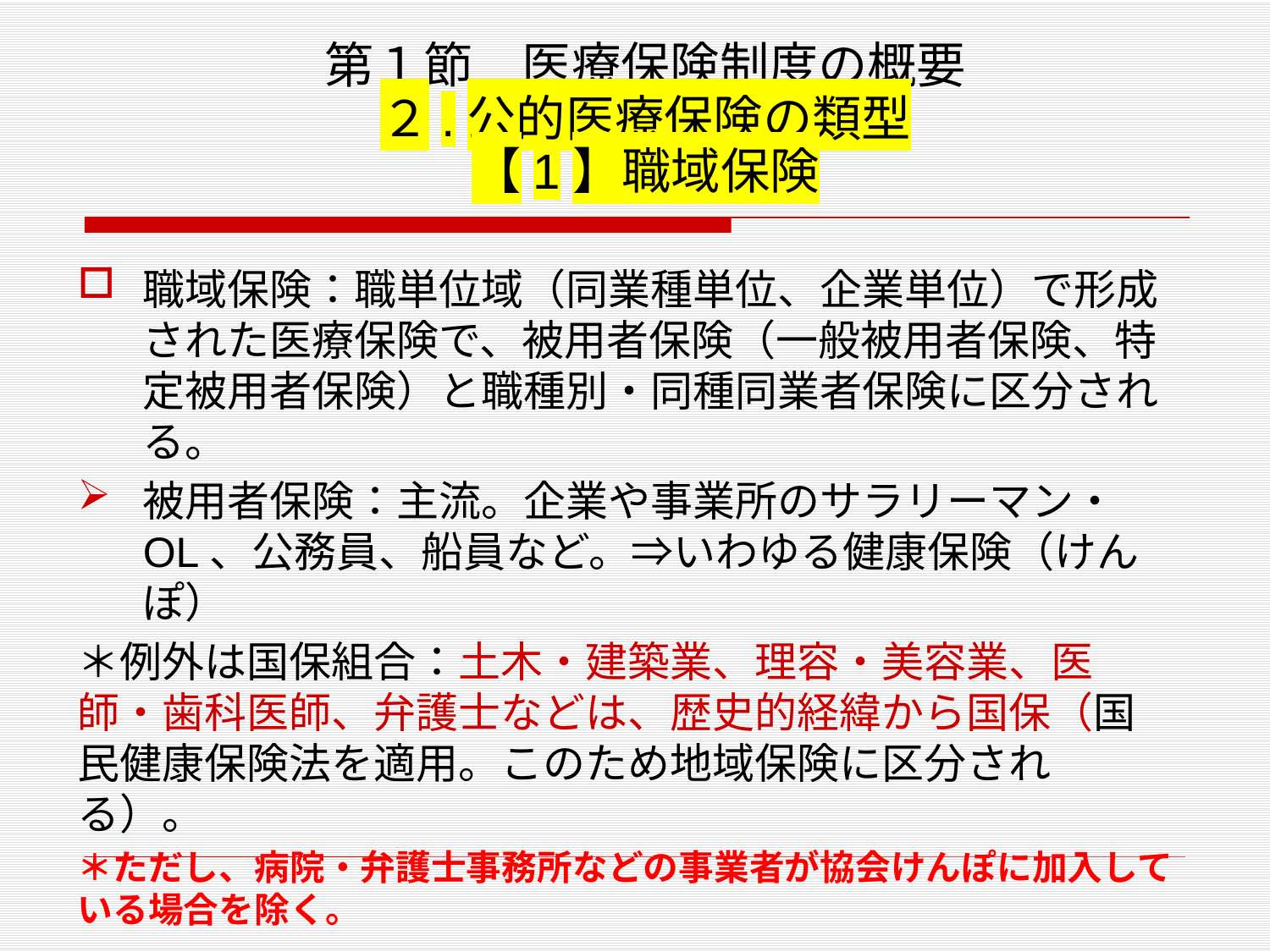

# 第１節　医療保険制度の概要 ２.公的医療保険の類型 【1】職域保険
職域保険：職単位域（同業種単位、企業単位）で形成された医療保険で、被用者保険（一般被用者保険、特定被用者保険）と職種別・同種同業者保険に区分される。
被用者保険：主流。企業や事業所のサラリーマン・OL、公務員、船員など。⇒いわゆる健康保険（けんぽ）
＊例外は国保組合：土木・建築業、理容・美容業、医師・歯科医師、弁護士などは、歴史的経緯から国保（国民健康保険法を適用。このため地域保険に区分される）。
＊ただし、病院・弁護士事務所などの事業者が協会けんぽに加入している場合を除く。